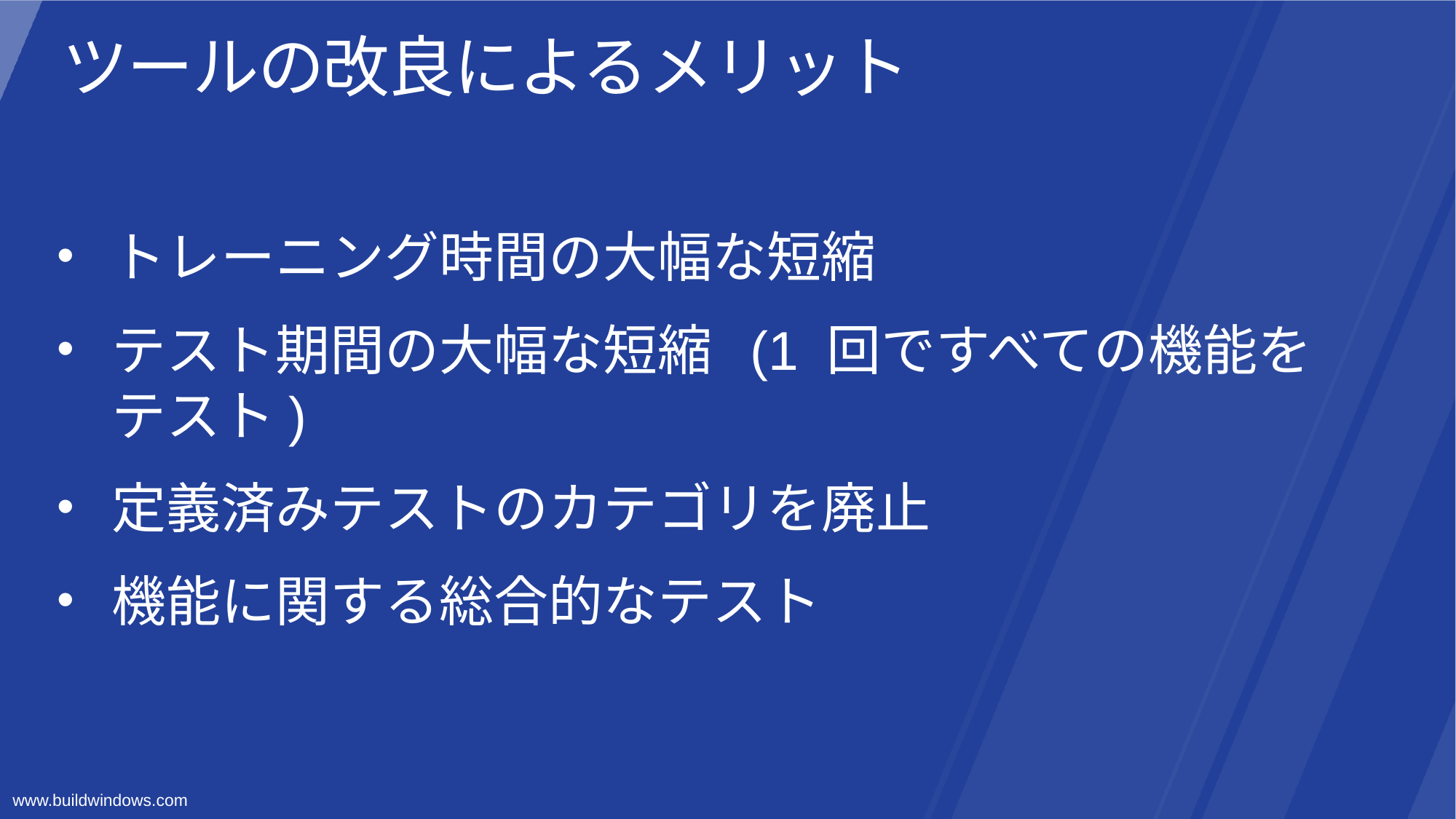

# ツールの改良によるメリット

トレーニング時間の大幅な短縮
テスト期間の大幅な短縮  (1 回ですべての機能をテスト)
定義済みテストのカテゴリを廃止
機能に関する総合的なテスト